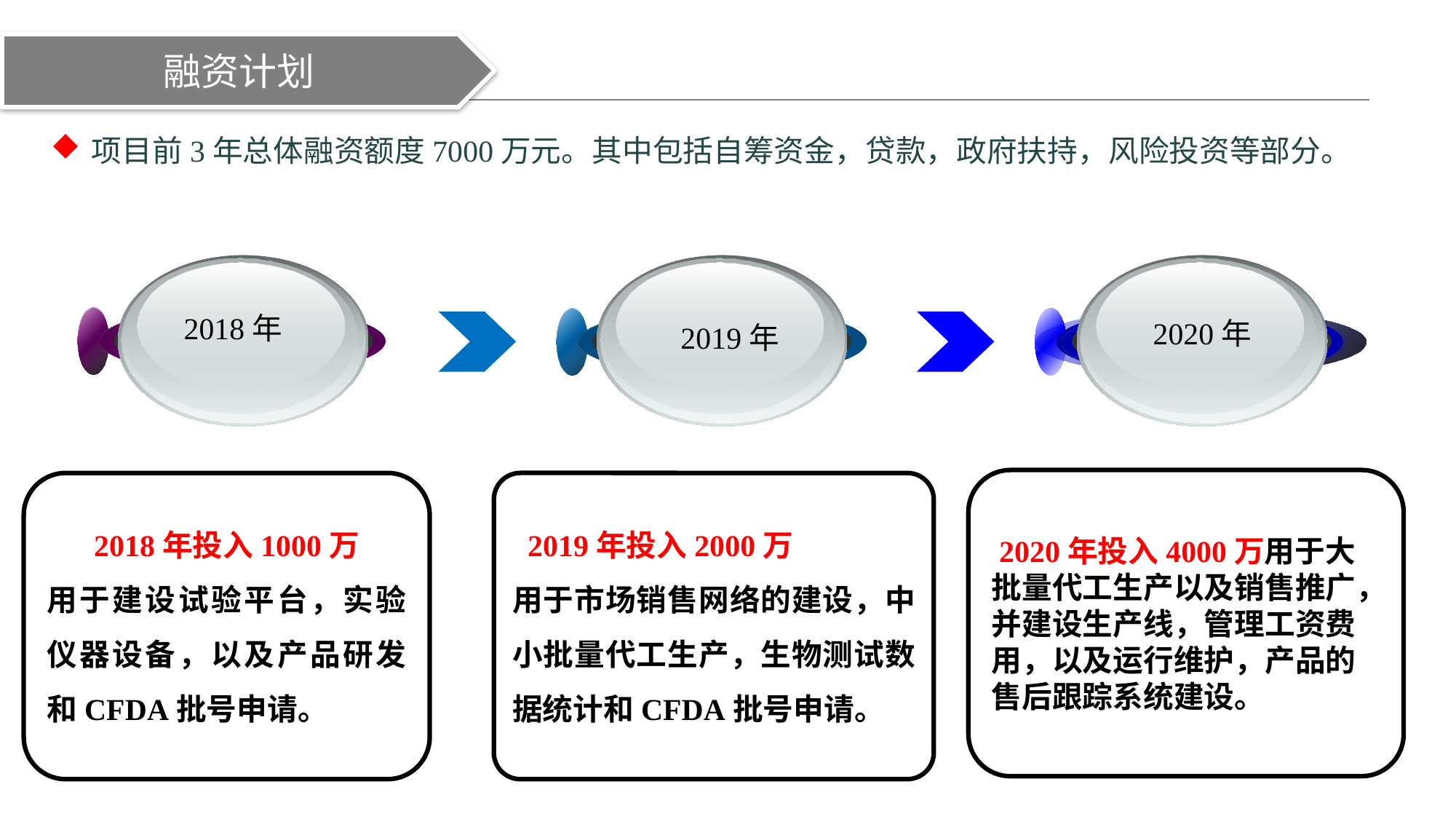

融资计划
项目前3年总体融资额度7000万元。其中包括自筹资金，贷款，政府扶持，风险投资等部分。

2018年

2020年

2019年
 2020年投入4000万用于大批量代工生产以及销售推广，并建设生产线，管理工资费用，以及运行维护，产品的售后跟踪系统建设。
2018年投入1000万
用于建设试验平台，实验仪器设备，以及产品研发和CFDA批号申请。
  2019年投入2000万
用于市场销售网络的建设，中小批量代工生产，生物测试数据统计和CFDA批号申请。